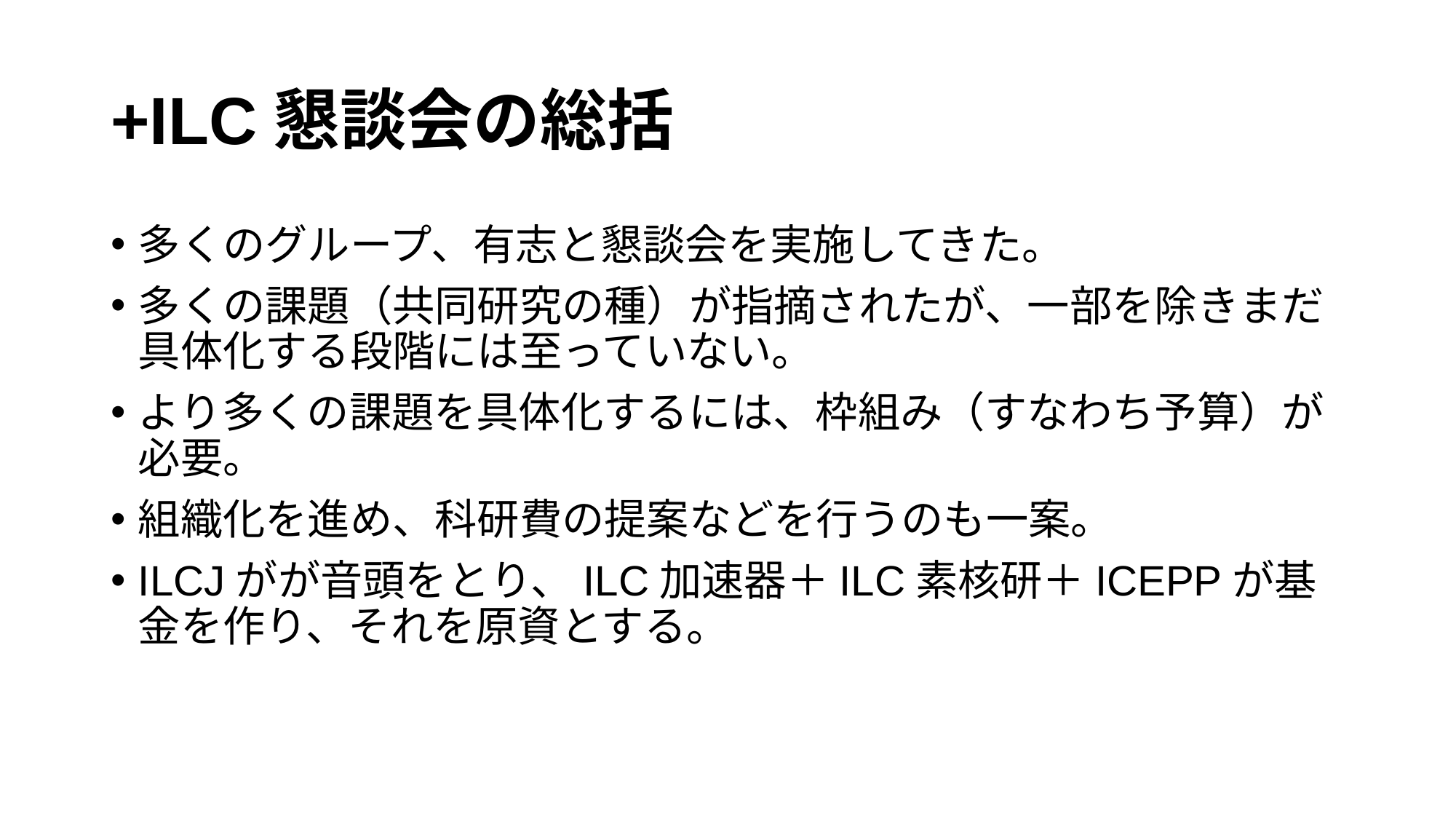

# +ILC懇談会の総括
多くのグループ、有志と懇談会を実施してきた。
多くの課題（共同研究の種）が指摘されたが、一部を除きまだ具体化する段階には至っていない。
より多くの課題を具体化するには、枠組み（すなわち予算）が必要。
組織化を進め、科研費の提案などを行うのも一案。
ILCJがが音頭をとり、ILC加速器＋ILC素核研＋ICEPPが基金を作り、それを原資とする。